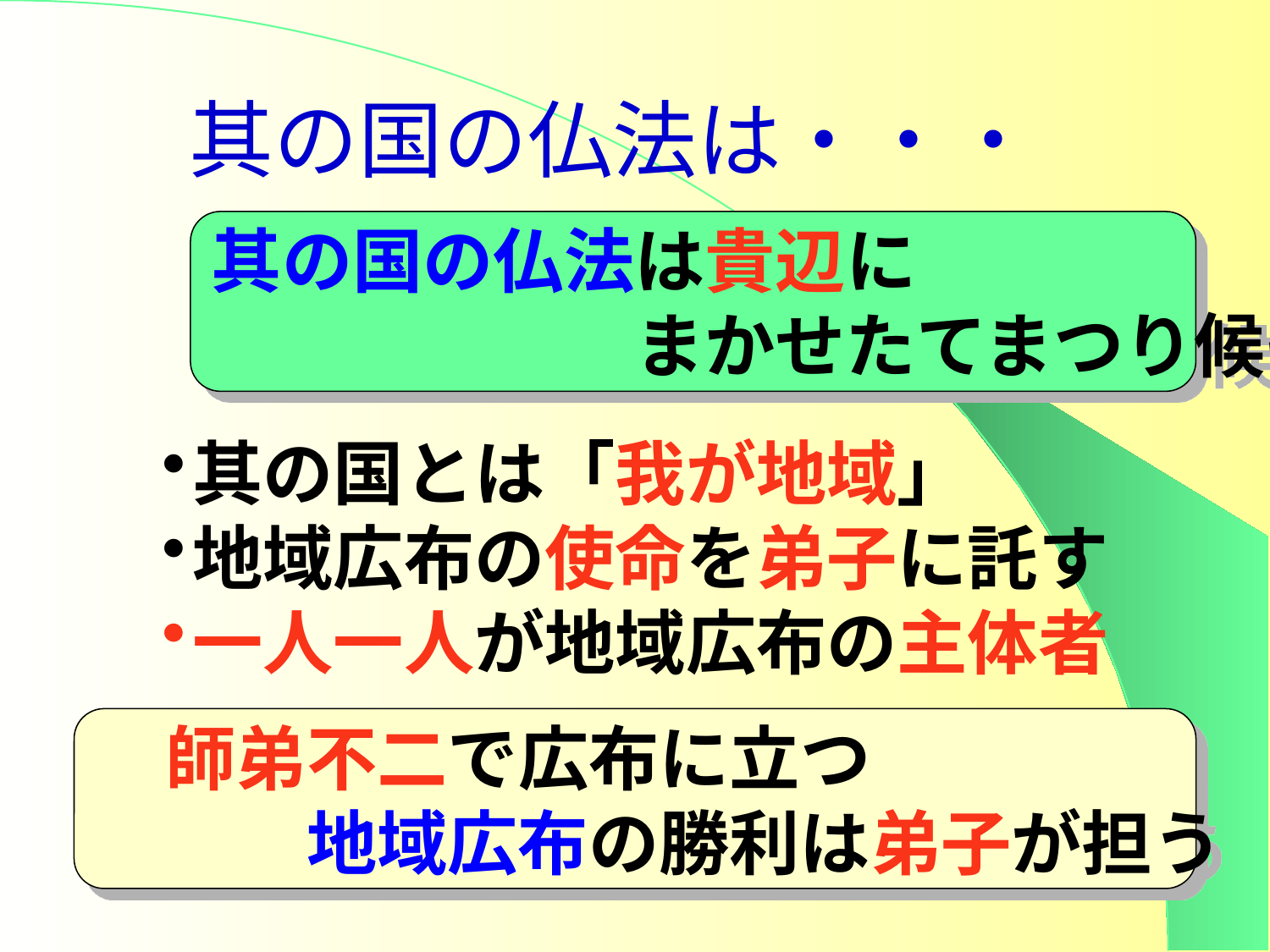

# 其の国の仏法は・・・
其の国の仏法は貴辺に
　　　　　　まかせたてまつり候ぞ
其の国とは「我が地域」
地域広布の使命を弟子に託す
一人一人が地域広布の主体者
　師弟不二で広布に立つ
　　　地域広布の勝利は弟子が担う